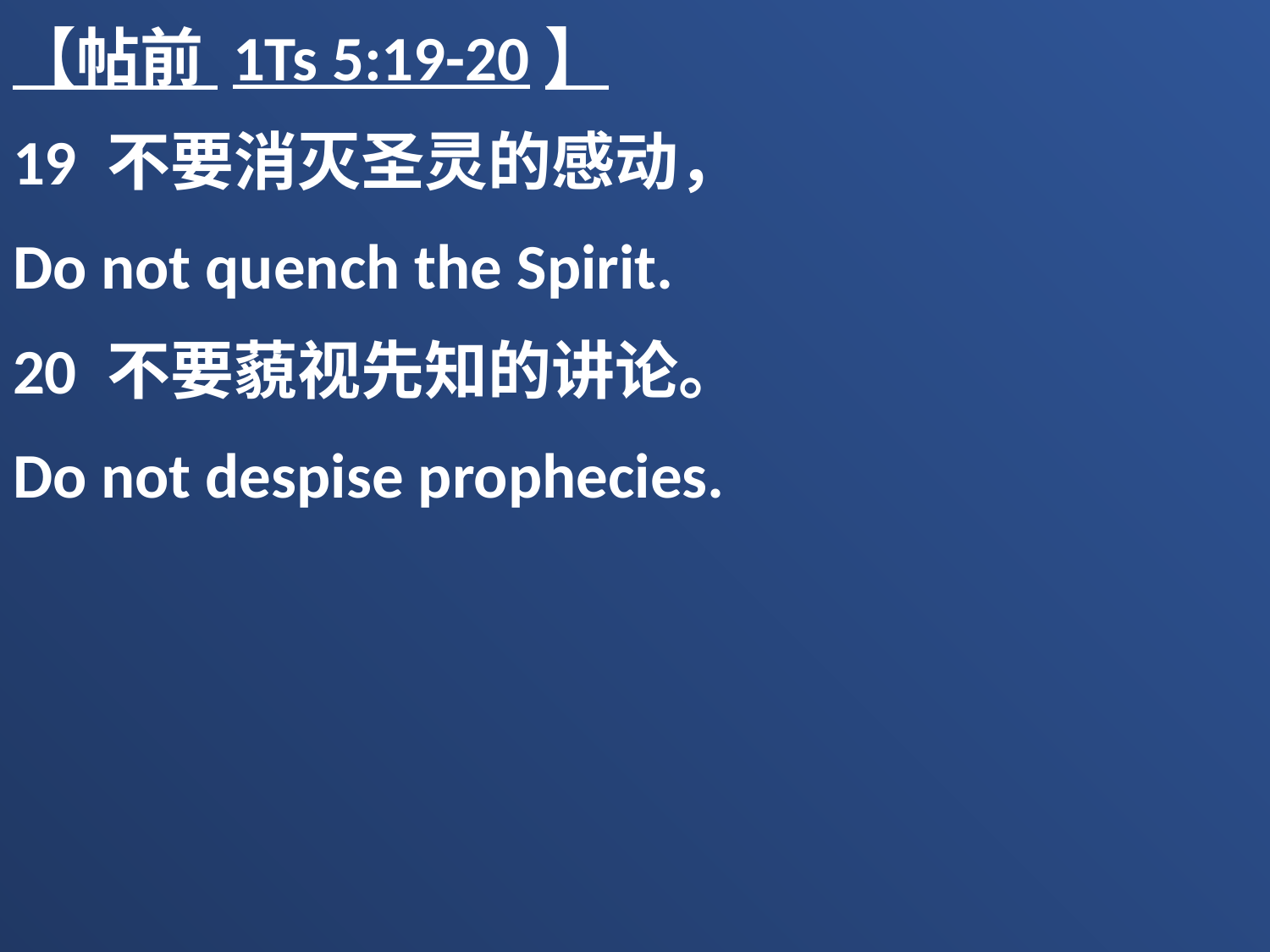

【帖前 1Ts 5:19-20】
19 不要消灭圣灵的感动，
Do not quench the Spirit.
20 不要藐视先知的讲论。
Do not despise prophecies.